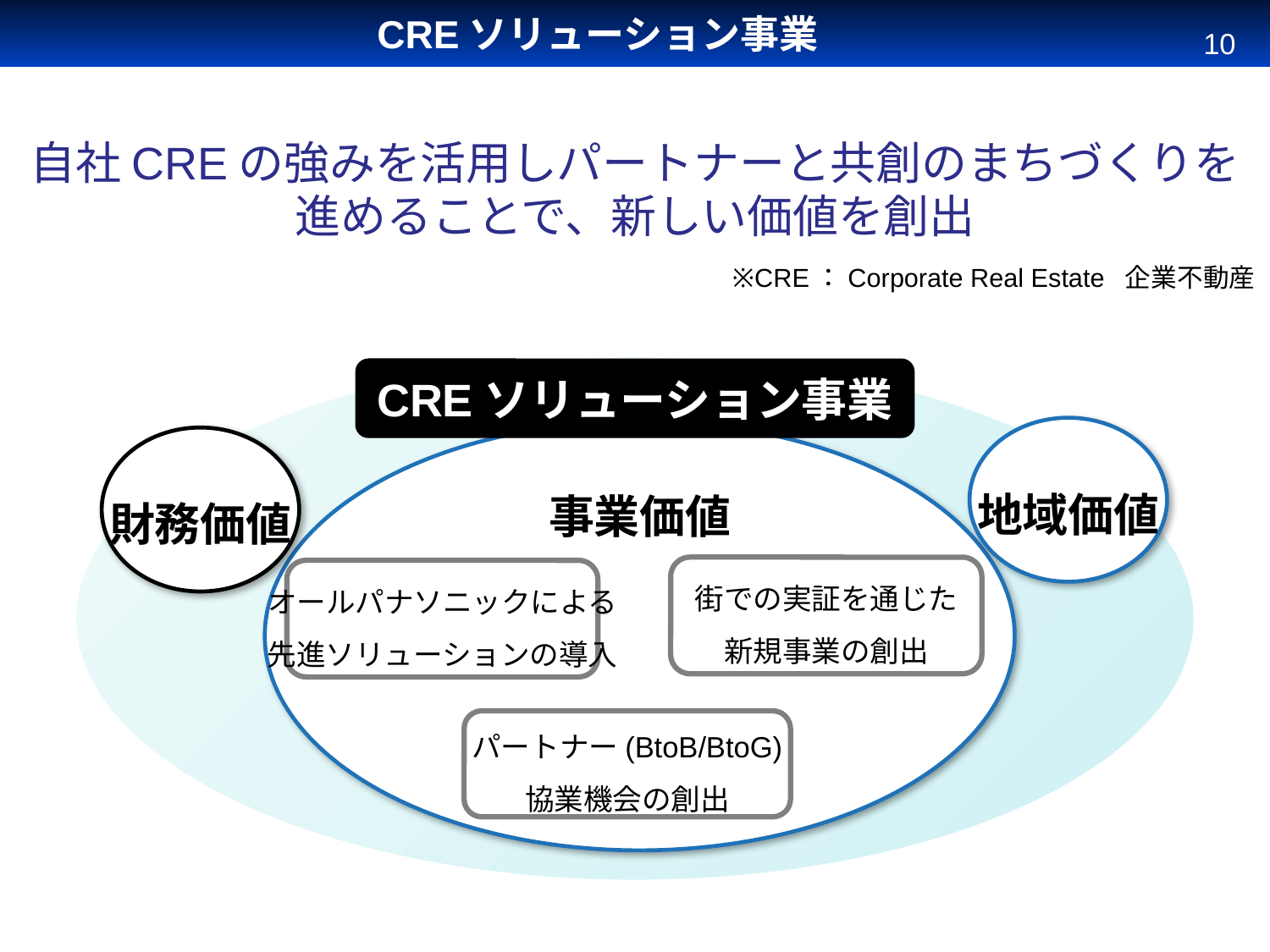

CREソリューション事業
自社CREの強みを活用しパートナーと共創のまちづくりを
進めることで、新しい価値を創出
※CRE：Corporate Real Estate  企業不動産

CREソリューション事業
地域価値
事業価値

財務価値
街での実証を通じた
新規事業の創出
オールパナソニックによる
先進ソリューションの導入
パートナー(BtoB/BtoG)
協業機会の創出